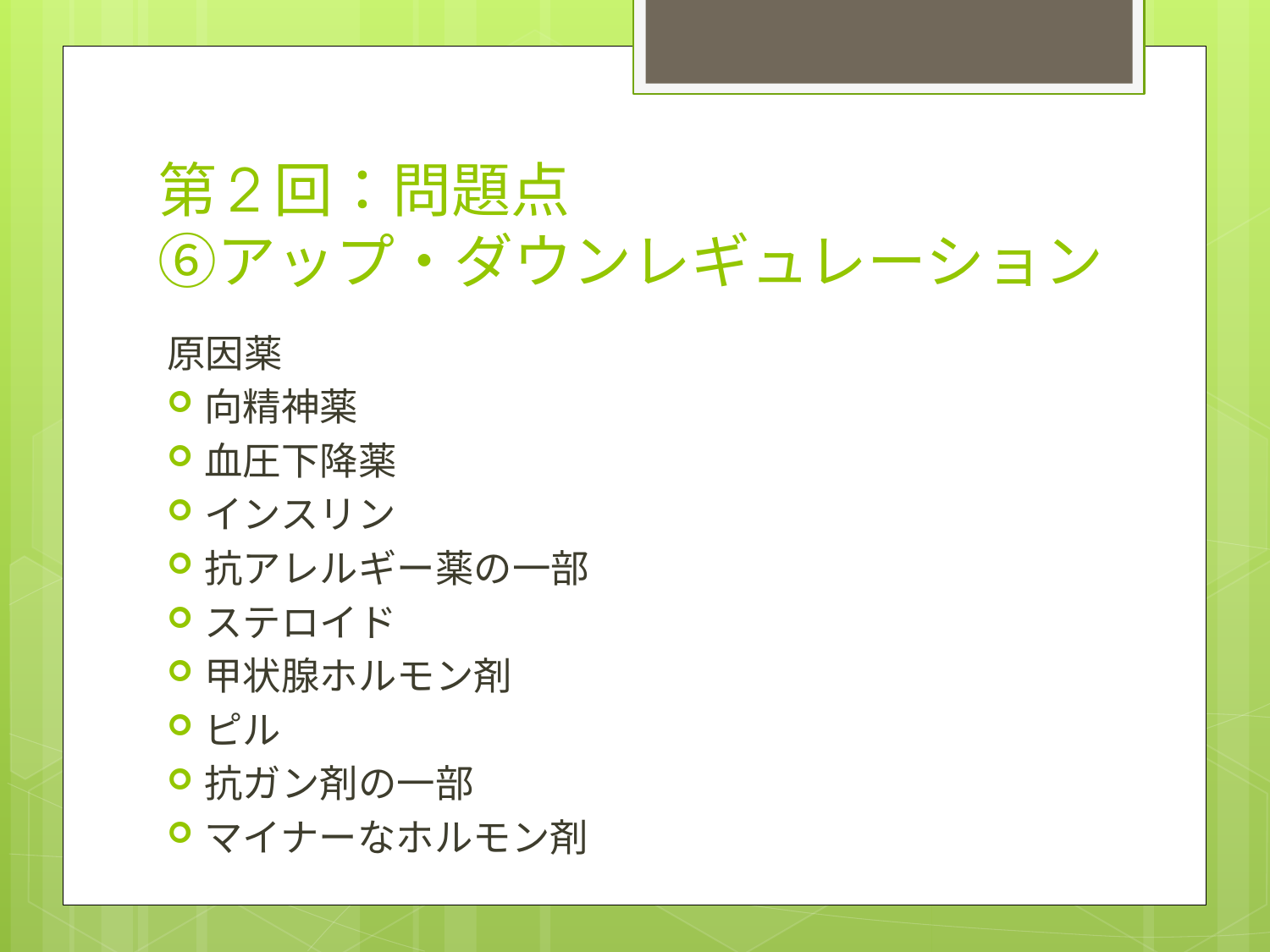

# 第2回：問題点 ⑥アップ・ダウンレギュレーション
原因薬
向精神薬
血圧下降薬
インスリン
抗アレルギー薬の一部
ステロイド
甲状腺ホルモン剤
ピル
抗ガン剤の一部
マイナーなホルモン剤